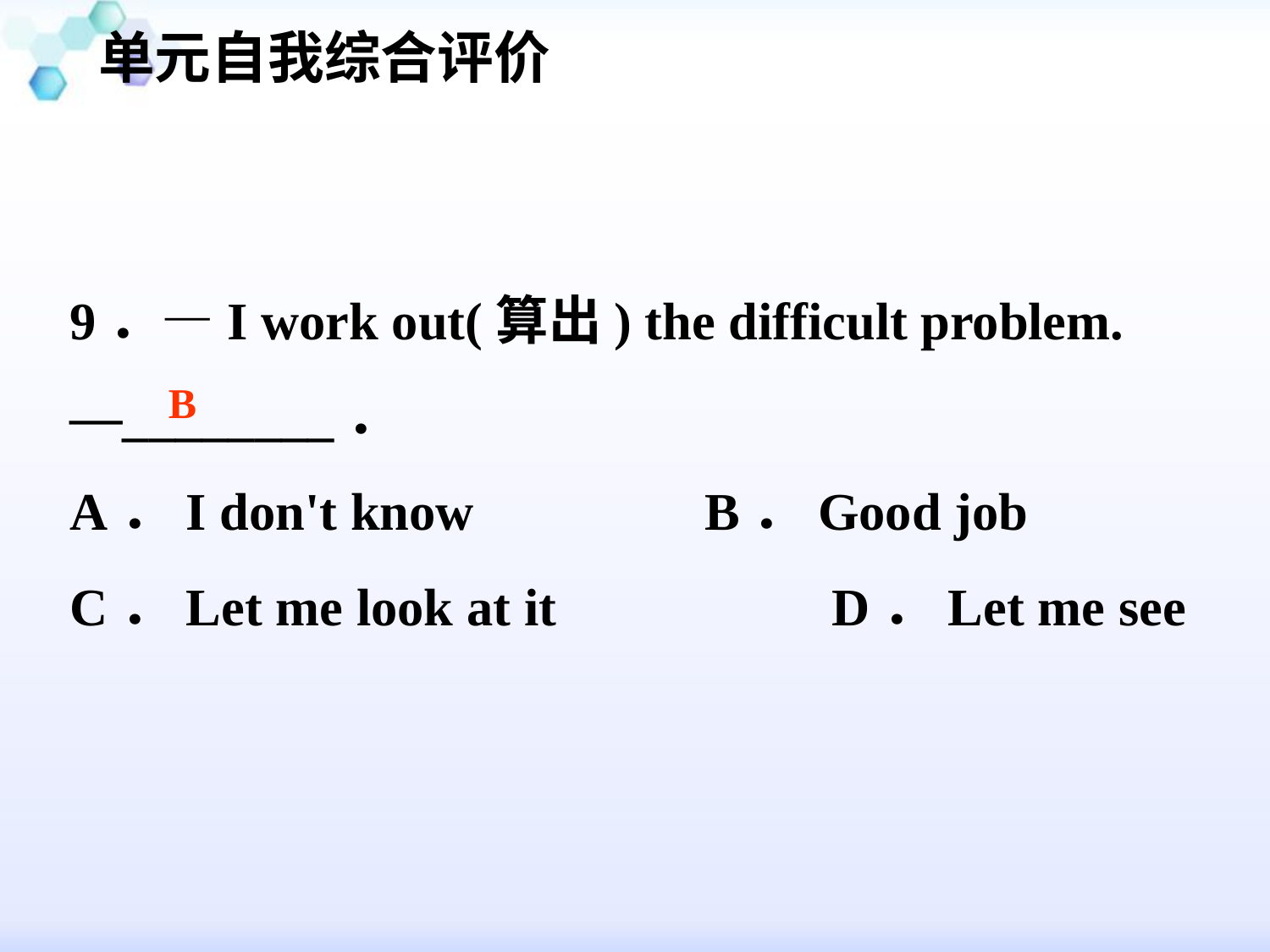

单元自我综合评价
#
9．—I work out(算出) the difficult problem.
—________．
A．I don't know  		B．Good job
C．Let me look at it  		D．Let me see
B